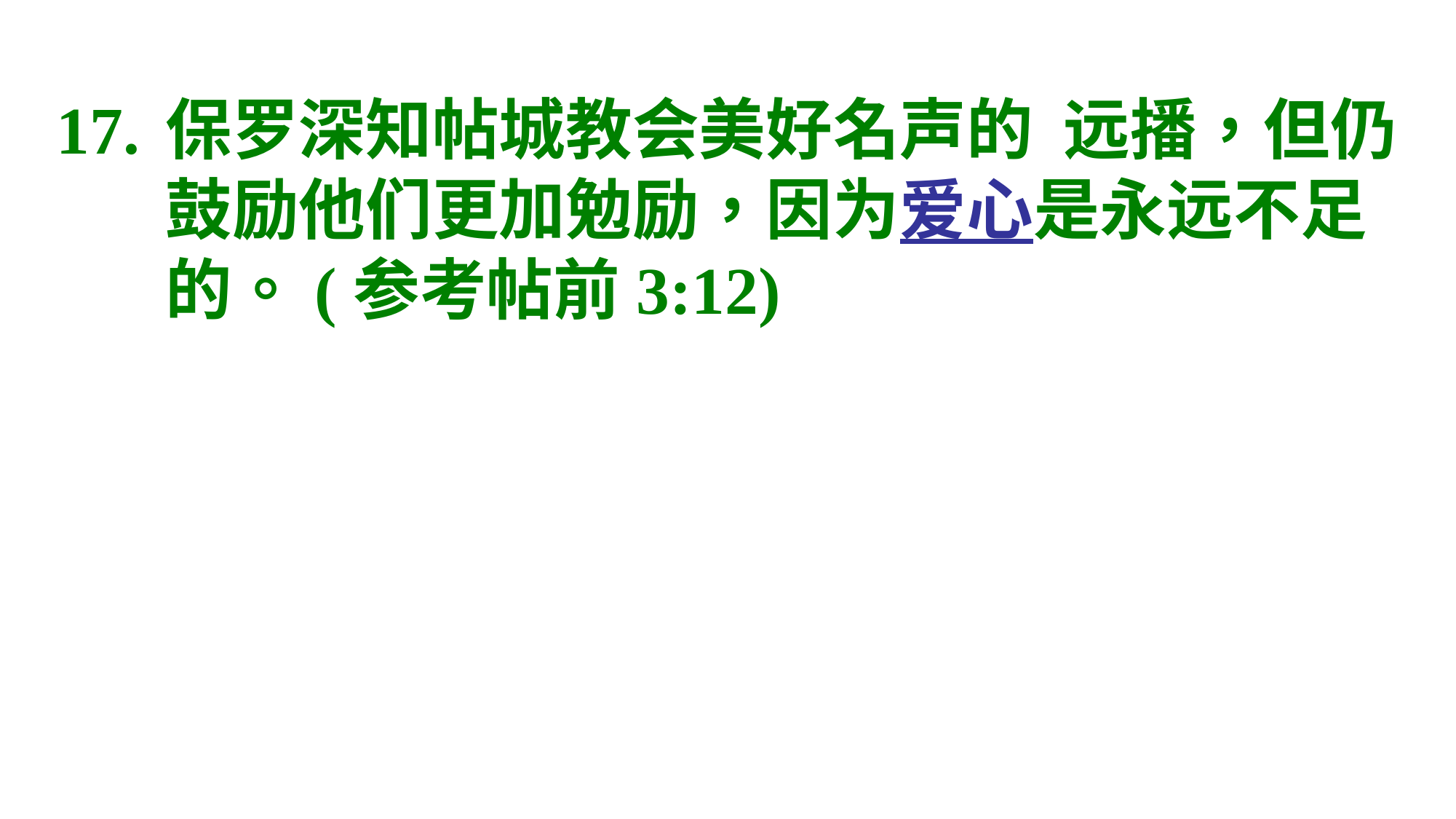

17. 	保罗深知帖城教会美好名声的  远播，但仍鼓励他们更加勉励，因为爱心是永远不足的。(参考帖前3:12)